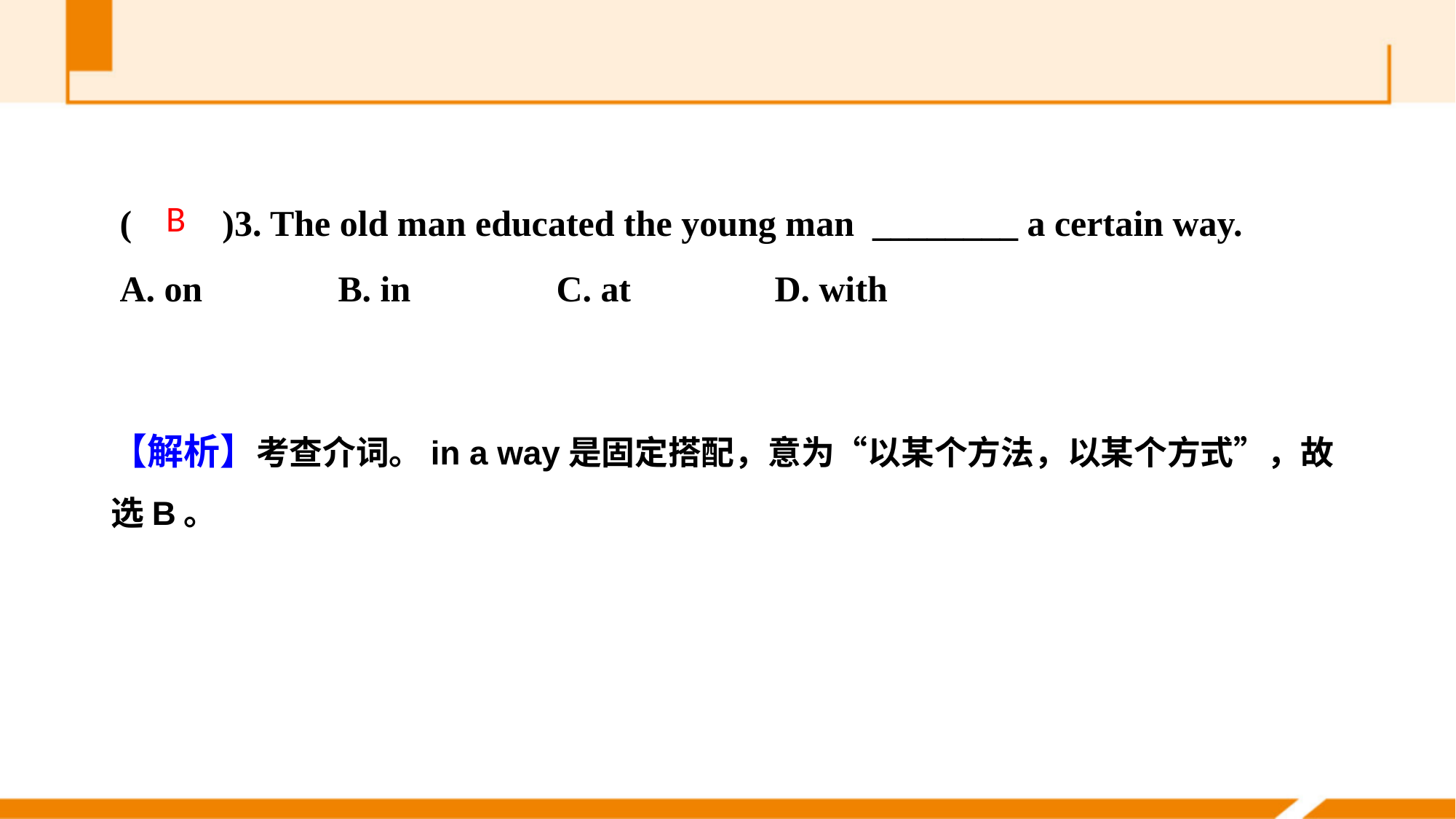

(　　)3. The old man educated the young man  ________ a certain way.
A. on  		B. in  		C. at  		D. with
B
【解析】考查介词。in a way是固定搭配，意为“以某个方法，以某个方式”，故选B。